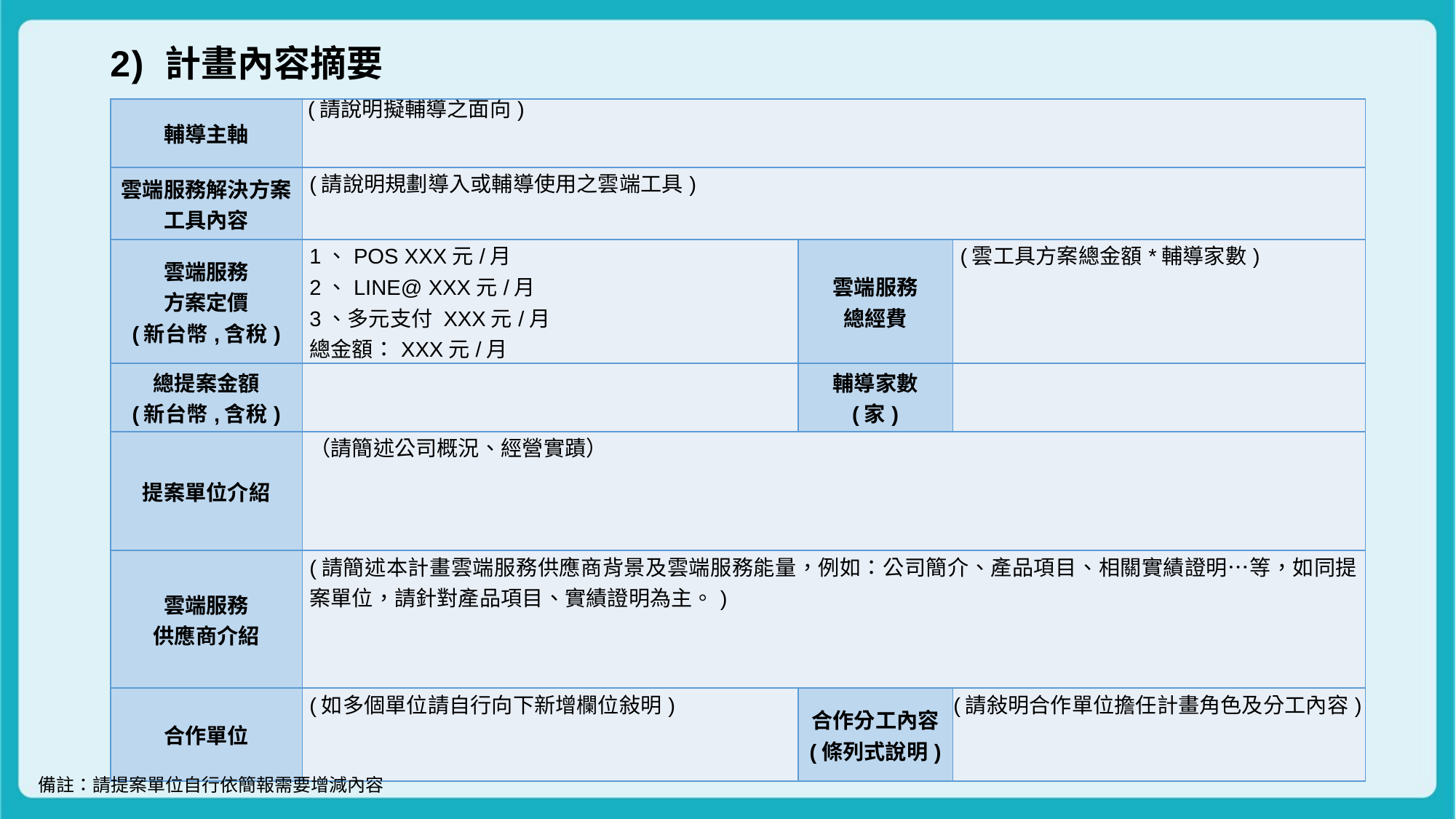

計畫內容摘要
| 輔導主軸 | (請說明擬輔導之面向) |  |  |
| --- | --- | --- | --- |
| 雲端服務解決方案 工具內容 | (請說明規劃導入或輔導使用之雲端工具) |  |  |
| 雲端服務 方案定價 (新台幣,含稅) | 1、POS XXX元/月 2、LINE@ XXX元/月 3、多元支付 XXX元/月 總金額：XXX元/月 | 雲端服務 總經費 | (雲工具方案總金額\*輔導家數) |
| 總提案金額 (新台幣,含稅) |  | 輔導家數 (家) |  |
| 提案單位介紹 | （請簡述公司概況、經營實蹟） |  |  |
| 雲端服務 供應商介紹 | (請簡述本計畫雲端服務供應商背景及雲端服務能量，例如：公司簡介、產品項目、相關實績證明…等，如同提案單位，請針對產品項目、實績證明為主。) |  |  |
| 合作單位 | (如多個單位請自行向下新增欄位敍明) | 合作分工內容 (條列式說明) | (請敍明合作單位擔任計畫角色及分工內容) |
# 計畫內容摘要
備註：請提案單位自行依簡報需要增減內容